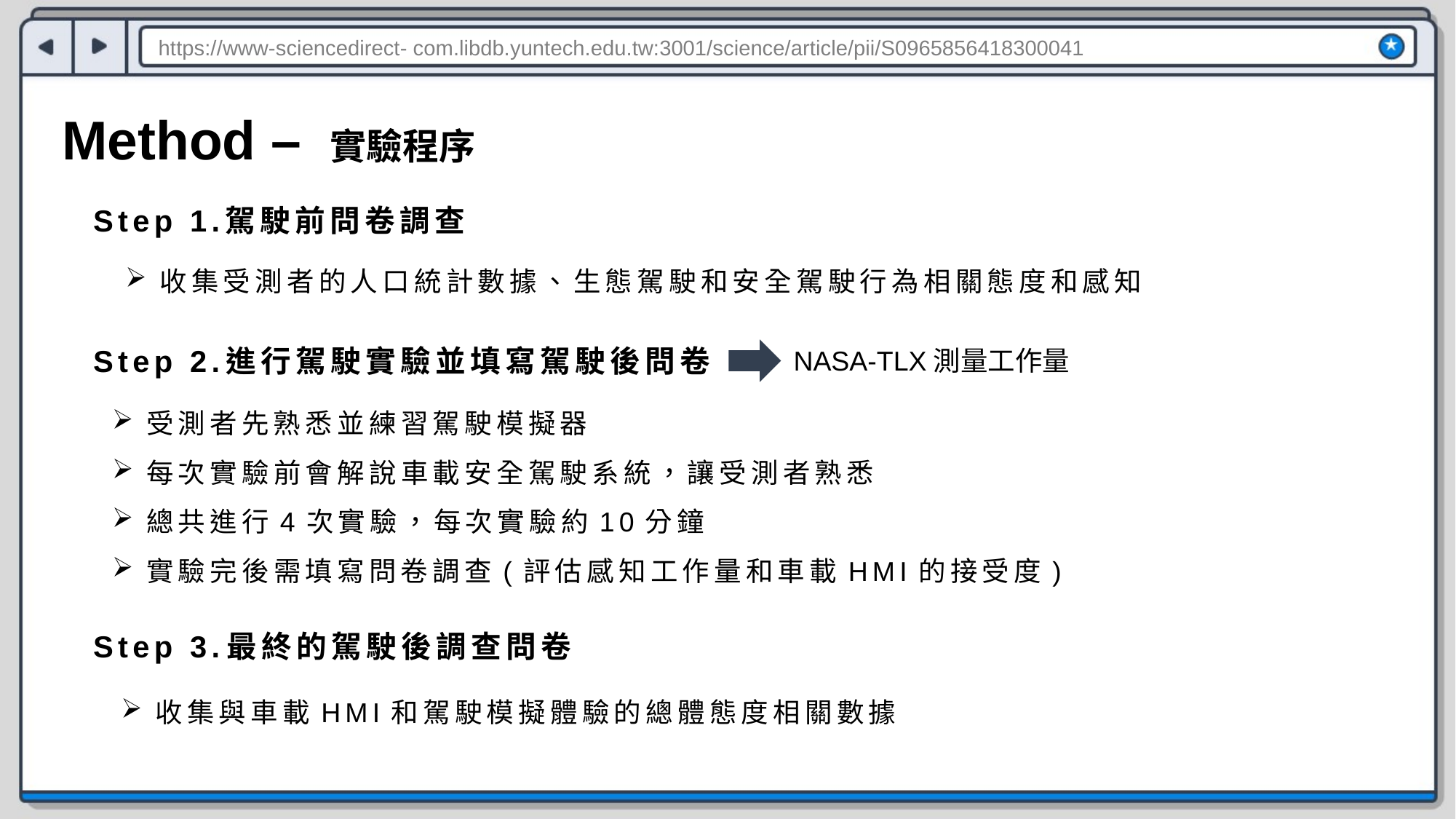

https://www-sciencedirect- com.libdb.yuntech.edu.tw:3001/science/article/pii/S0965856418300041
Method – 實驗程序
Step 1.
駕駛前問卷調查
收集受測者的人口統計數據、生態駕駛和安全駕駛行為相關態度和感知
Step 2.
進行駕駛實驗並填寫駕駛後問卷
受測者先熟悉並練習駕駛模擬器
每次實驗前會解說車載安全駕駛系統，讓受測者熟悉
總共進行4次實驗，每次實驗約10分鐘
實驗完後需填寫問卷調查(評估感知工作量和車載HMI的接受度)
NASA-TLX測量工作量

Step 3.
最終的駕駛後調查問卷
收集與車載HMI和駕駛模擬體驗的總體態度相關數據